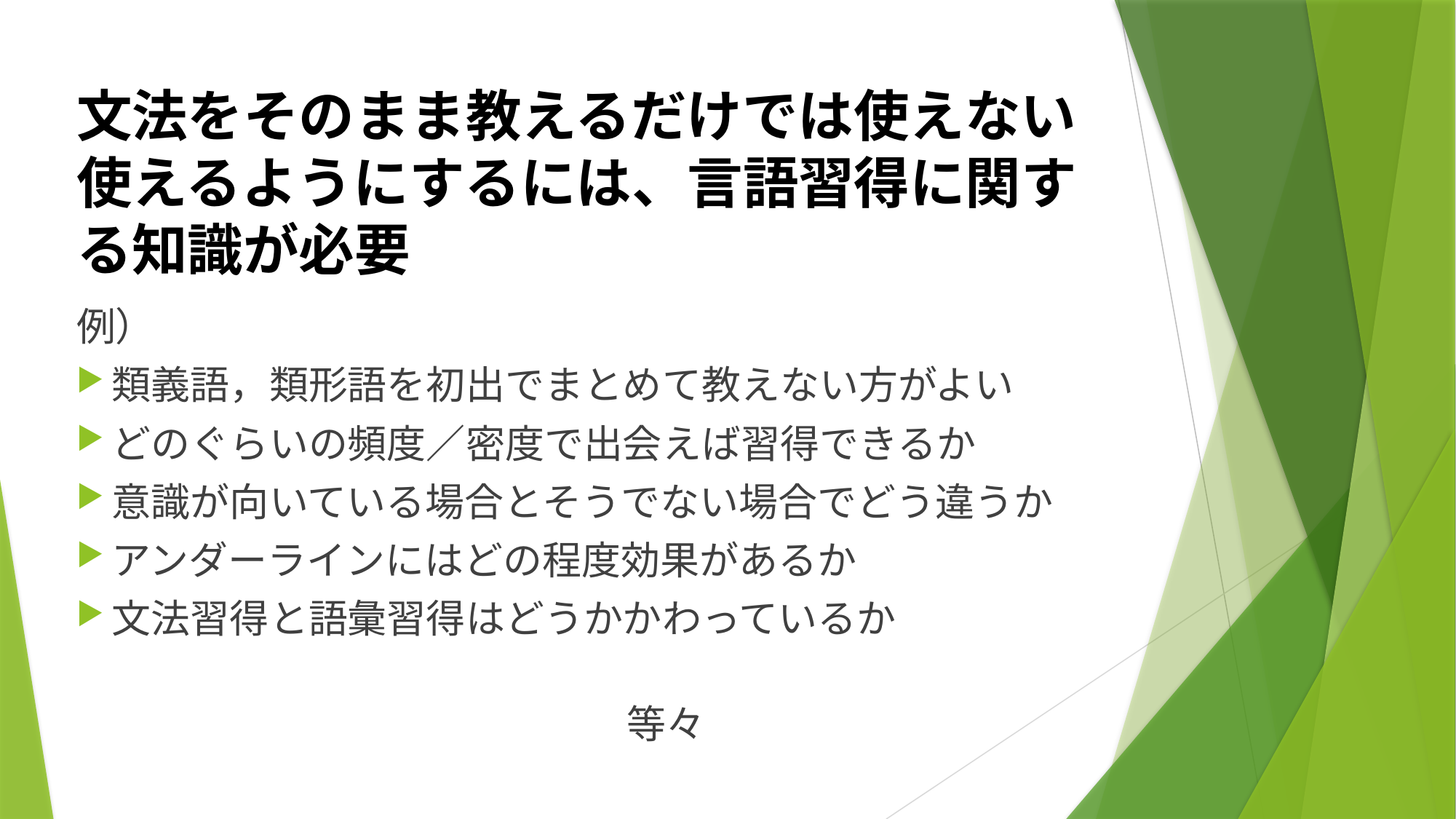

# 文法をそのまま教えるだけでは使えない 使えるようにするには、言語習得に関する知識が必要

例）
類義語，類形語を初出でまとめて教えない方がよい
どのぐらいの頻度／密度で出会えば習得できるか
意識が向いている場合とそうでない場合でどう違うか
アンダーラインにはどの程度効果があるか
文法習得と語彙習得はどうかかわっているか
　　　　　　　　　　　　　　　　　　　　　　　　　　　　　　　　　　　　　　　　等々